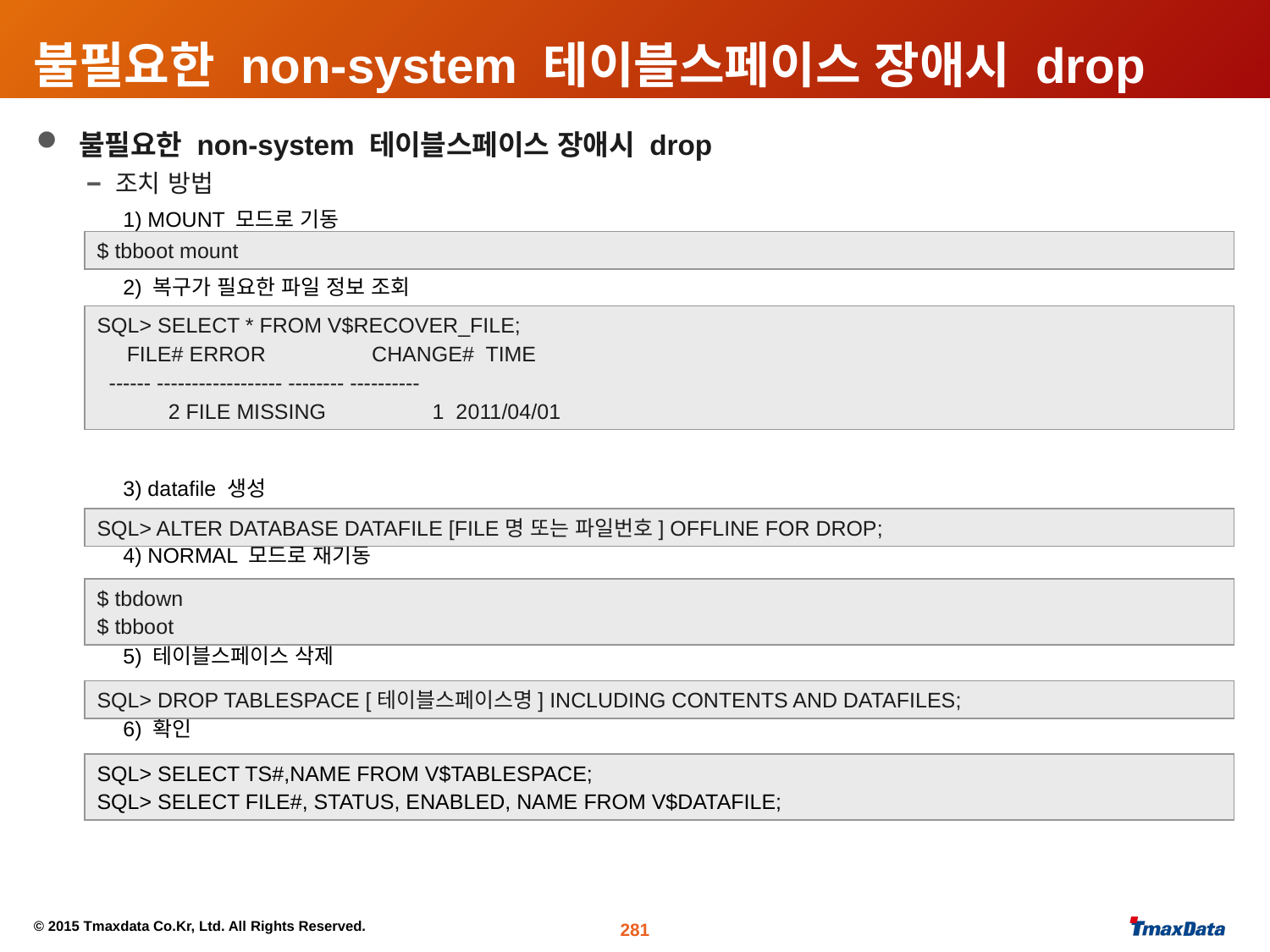

# 불필요한 non-system 테이블스페이스 장애시 drop
 불필요한 non-system 테이블스페이스 장애시 drop
 조치 방법
1) MOUNT 모드로 기동

2) 복구가 필요한 파일 정보 조회

3) datafile 생성

4) NORMAL 모드로 재기동

5) 테이블스페이스 삭제

6) 확인
$ tbboot mount
SQL> SELECT * FROM V$RECOVER_FILE;
     FILE# ERROR                  CHANGE#  TIME
  ------ ------------------ -------- ----------
            2 FILE MISSING                  1  2011/04/01
SQL> ALTER DATABASE DATAFILE [FILE명 또는 파일번호] OFFLINE FOR DROP;
$ tbdown
$ tbboot
SQL> DROP TABLESPACE [테이블스페이스명] INCLUDING CONTENTS AND DATAFILES;
SQL> SELECT TS#,NAME FROM V$TABLESPACE;
SQL> SELECT FILE#, STATUS, ENABLED, NAME FROM V$DATAFILE;